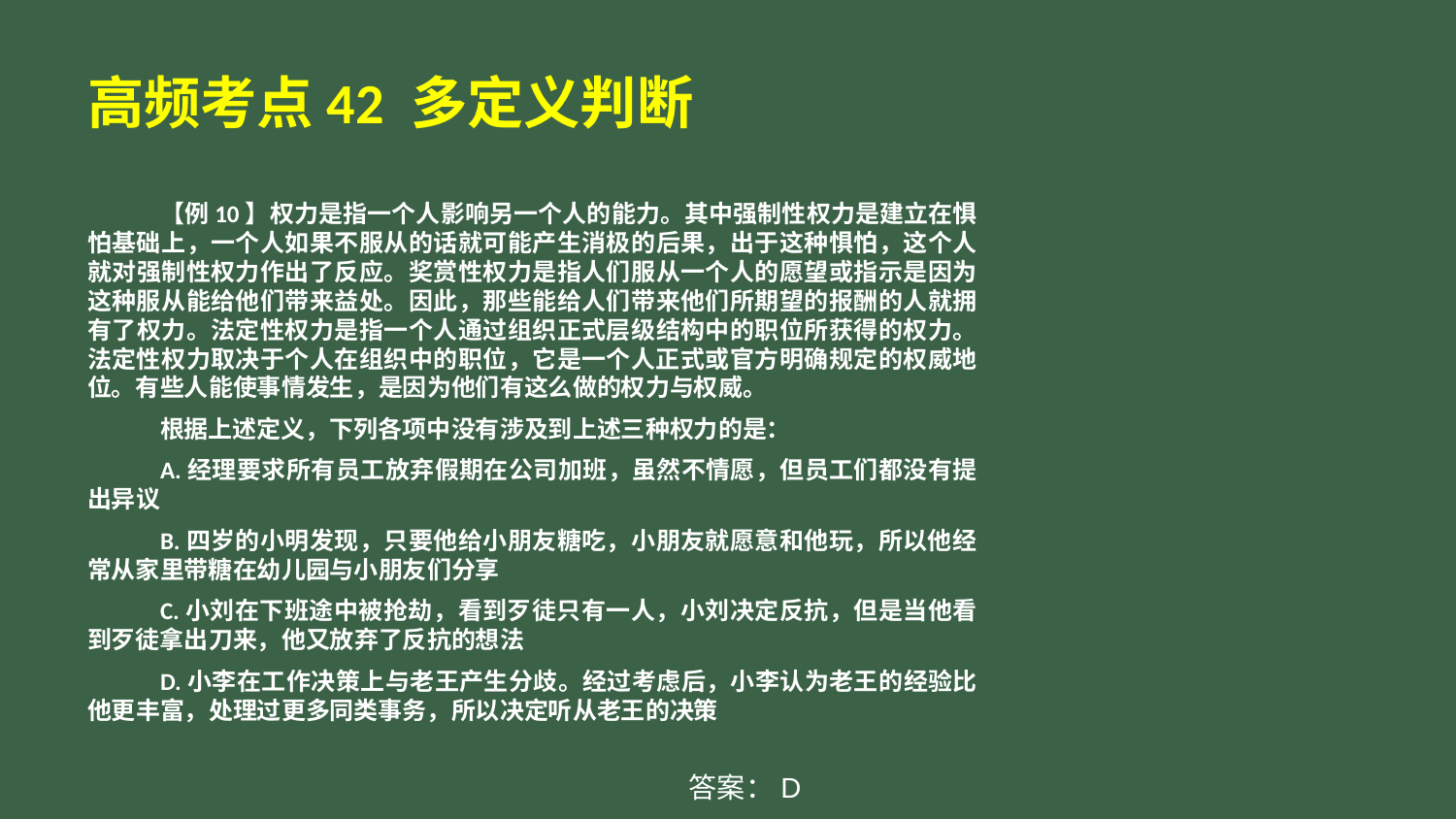

# 高频考点42 多定义判断
【例10】权力是指一个人影响另一个人的能力。其中强制性权力是建立在惧怕基础上，一个人如果不服从的话就可能产生消极的后果，出于这种惧怕，这个人就对强制性权力作出了反应。奖赏性权力是指人们服从一个人的愿望或指示是因为这种服从能给他们带来益处。因此，那些能给人们带来他们所期望的报酬的人就拥有了权力。法定性权力是指一个人通过组织正式层级结构中的职位所获得的权力。法定性权力取决于个人在组织中的职位，它是一个人正式或官方明确规定的权威地位。有些人能使事情发生，是因为他们有这么做的权力与权威。
根据上述定义，下列各项中没有涉及到上述三种权力的是：
A.经理要求所有员工放弃假期在公司加班，虽然不情愿，但员工们都没有提出异议
B.四岁的小明发现，只要他给小朋友糖吃，小朋友就愿意和他玩，所以他经常从家里带糖在幼儿园与小朋友们分享
C.小刘在下班途中被抢劫，看到歹徒只有一人，小刘决定反抗，但是当他看到歹徒拿出刀来，他又放弃了反抗的想法
D.小李在工作决策上与老王产生分歧。经过考虑后，小李认为老王的经验比他更丰富，处理过更多同类事务，所以决定听从老王的决策

答案：D